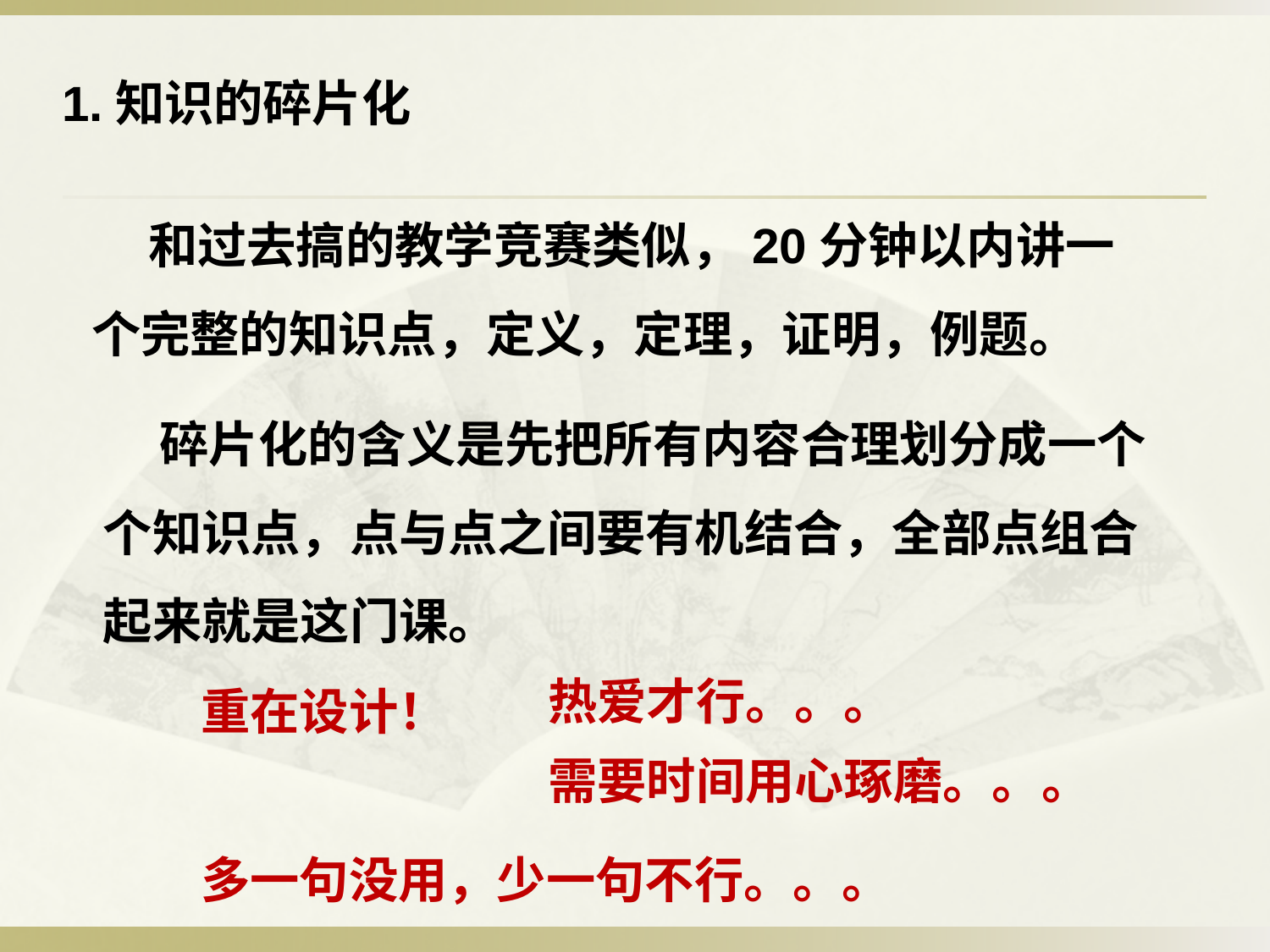

1.知识的碎片化
    和过去搞的教学竞赛类似，20分钟以内讲一个完整的知识点，定义，定理，证明，例题。
    碎片化的含义是先把所有内容合理划分成一个个知识点，点与点之间要有机结合，全部点组合起来就是这门课。
热爱才行。。。
重在设计！
需要时间用心琢磨。。。
多一句没用，少一句不行。。。